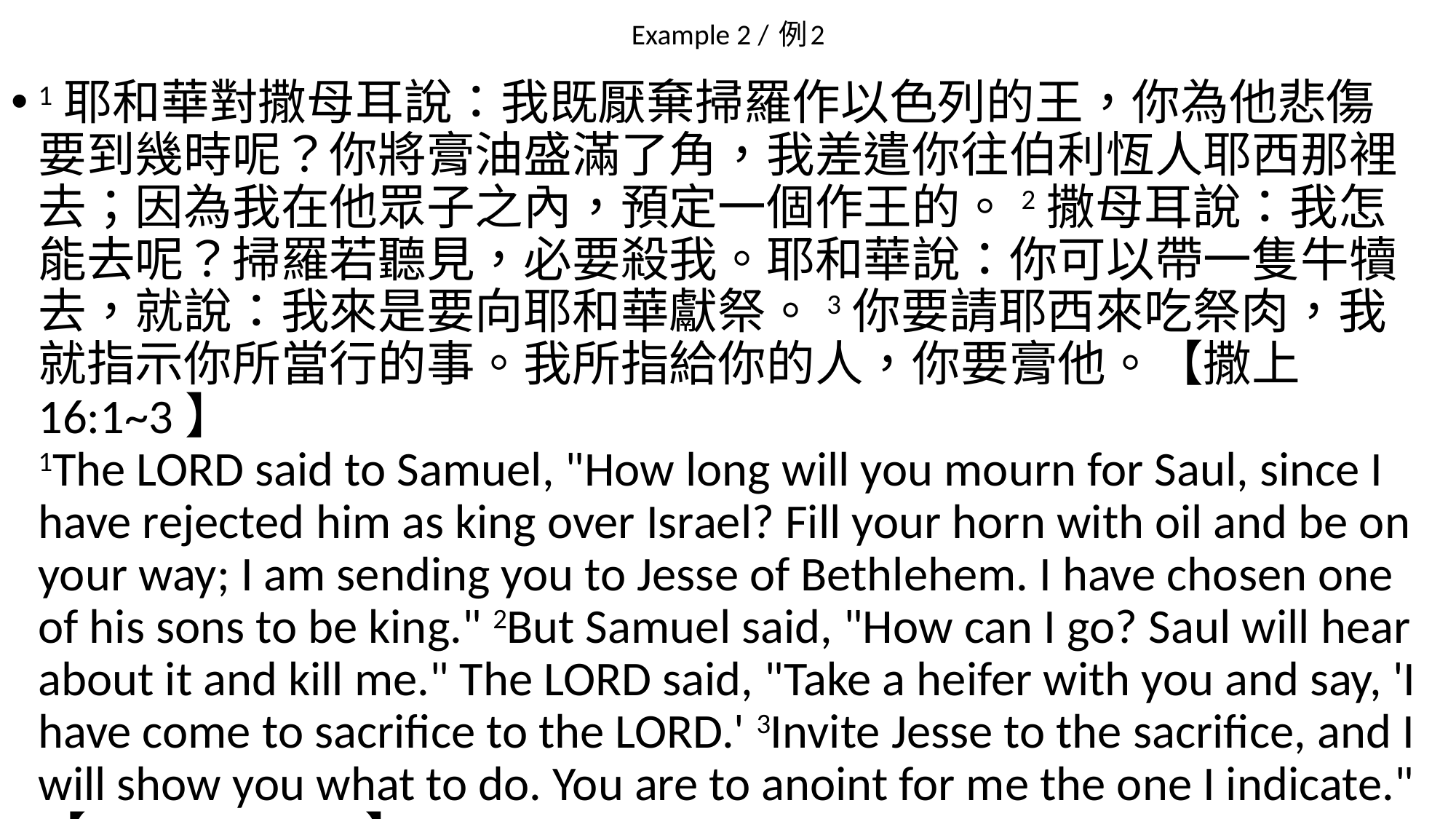

# Example 2 / 例2
1耶和華對撒母耳說：我既厭棄掃羅作以色列的王，你為他悲傷要到幾時呢？你將膏油盛滿了角，我差遣你往伯利恆人耶西那裡去；因為我在他眾子之內，預定一個作王的。2撒母耳說：我怎能去呢？掃羅若聽見，必要殺我。耶和華說：你可以帶一隻牛犢去，就說：我來是要向耶和華獻祭。3你要請耶西來吃祭肉，我就指示你所當行的事。我所指給你的人，你要膏他。【撒上 16:1~3】
1The LORD said to Samuel, "How long will you mourn for Saul, since I have rejected him as king over Israel? Fill your horn with oil and be on your way; I am sending you to Jesse of Bethlehem. I have chosen one of his sons to be king." 2But Samuel said, "How can I go? Saul will hear about it and kill me." The LORD said, "Take a heifer with you and say, 'I have come to sacrifice to the LORD.' 3Invite Jesse to the sacrifice, and I will show you what to do. You are to anoint for me the one I indicate." 【1Sam 16:1~3】